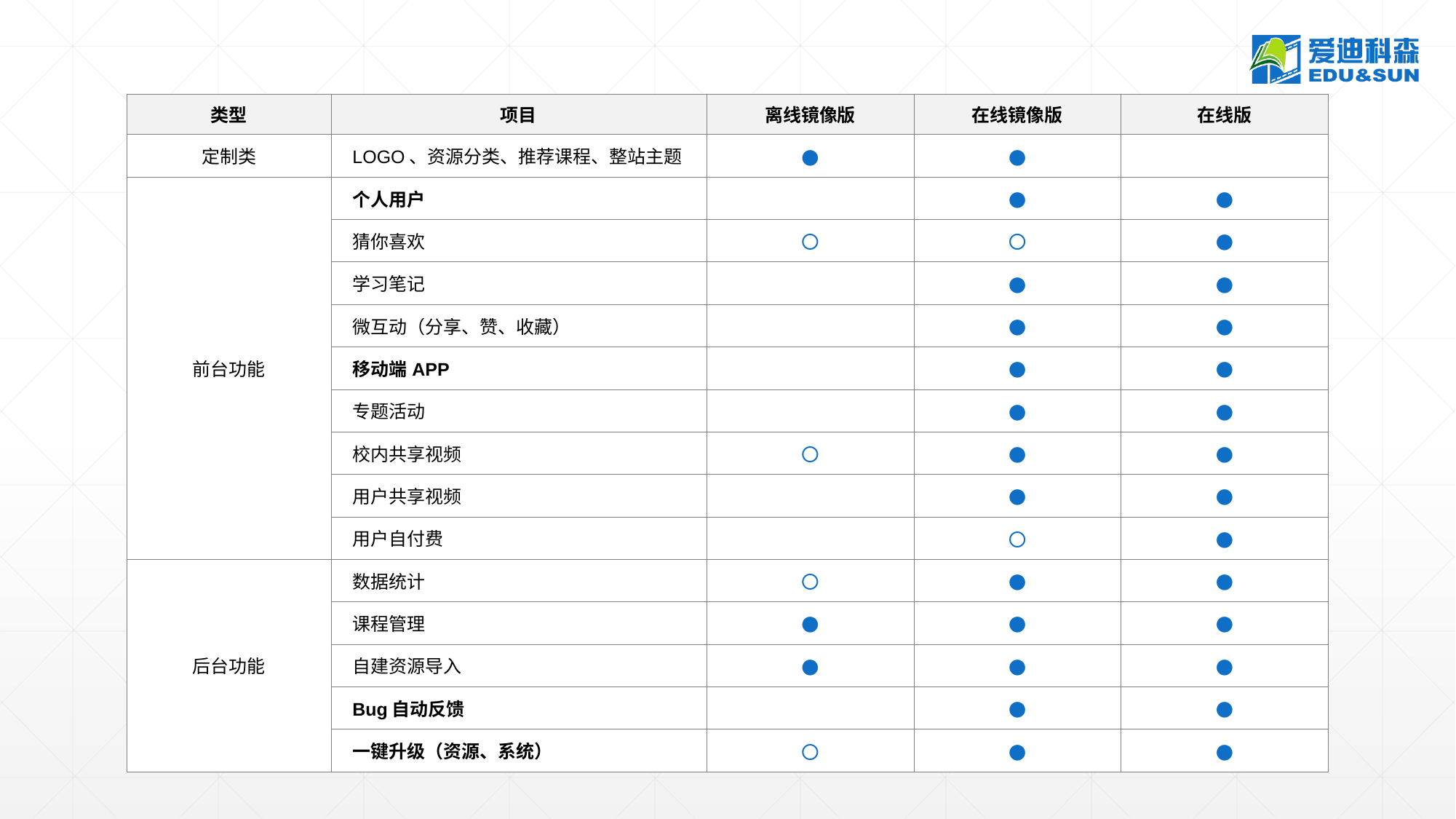

| 类型 | 项目 | 离线镜像版 | 在线镜像版 | 在线版 |
| --- | --- | --- | --- | --- |
| 定制类 | LOGO、资源分类、推荐课程、整站主题 | ● | ● |  |
| 前台功能 | 个人用户 |  | ● | ● |
|  | 猜你喜欢 | ○ | ○ | ● |
|  | 学习笔记 |  | ● | ● |
|  | 微互动（分享、赞、收藏） |  | ● | ● |
|  | 移动端APP |  | ● | ● |
|  | 专题活动 |  | ● | ● |
|  | 校内共享视频 | ○ | ● | ● |
|  | 用户共享视频 |  | ● | ● |
|  | 用户自付费 |  | ○ | ● |
| 后台功能 | 数据统计 | ○ | ● | ● |
|  | 课程管理 | ● | ● | ● |
|  | 自建资源导入 | ● | ● | ● |
|  | Bug自动反馈 |  | ● | ● |
|  | 一键升级（资源、系统） | ○ | ● | ● |